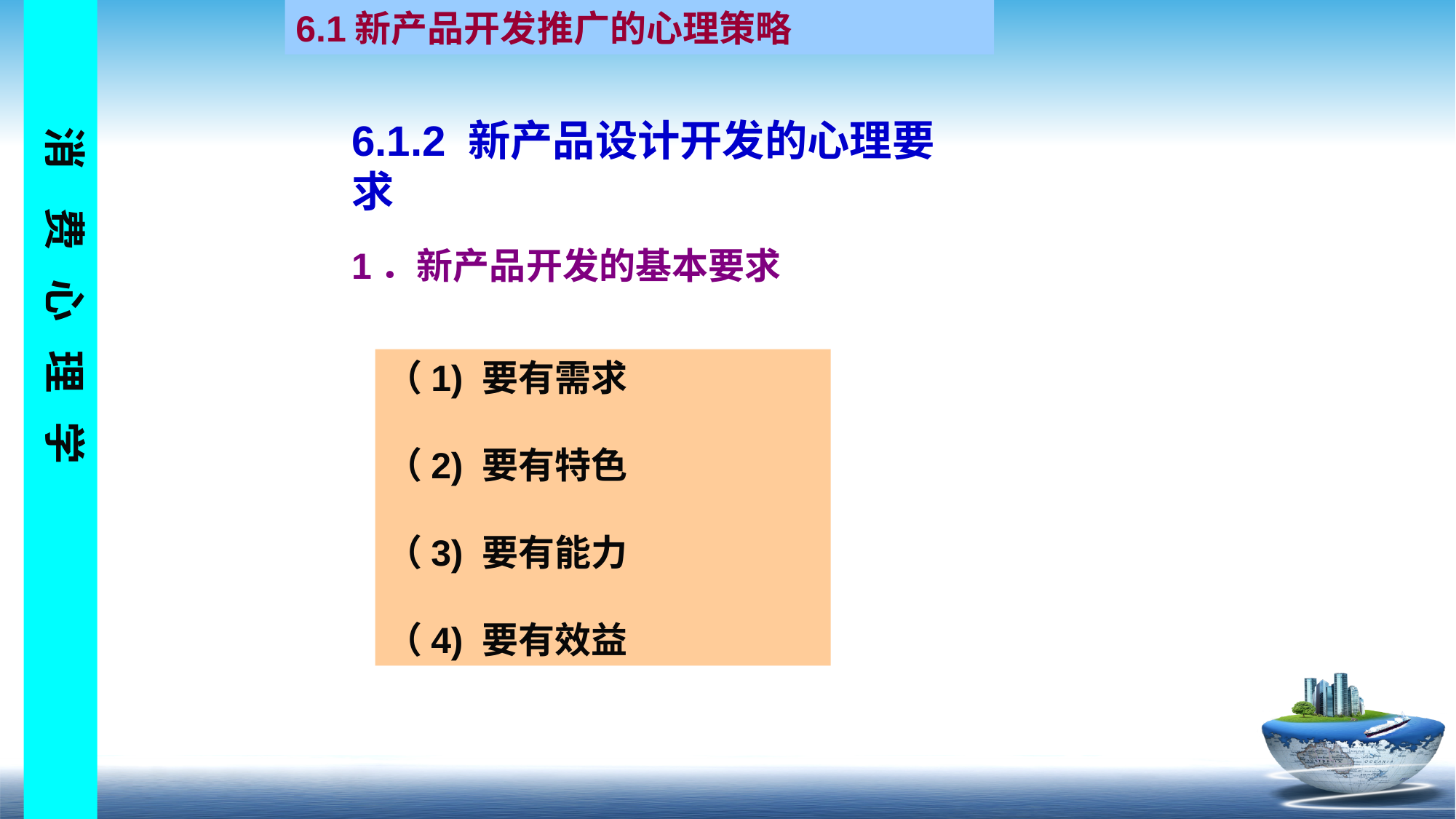

6.1新产品开发推广的心理策略
6.1.2 新产品设计开发的心理要求
1．新产品开发的基本要求
（1) 要有需求

（2) 要有特色

（3) 要有能力

（4) 要有效益